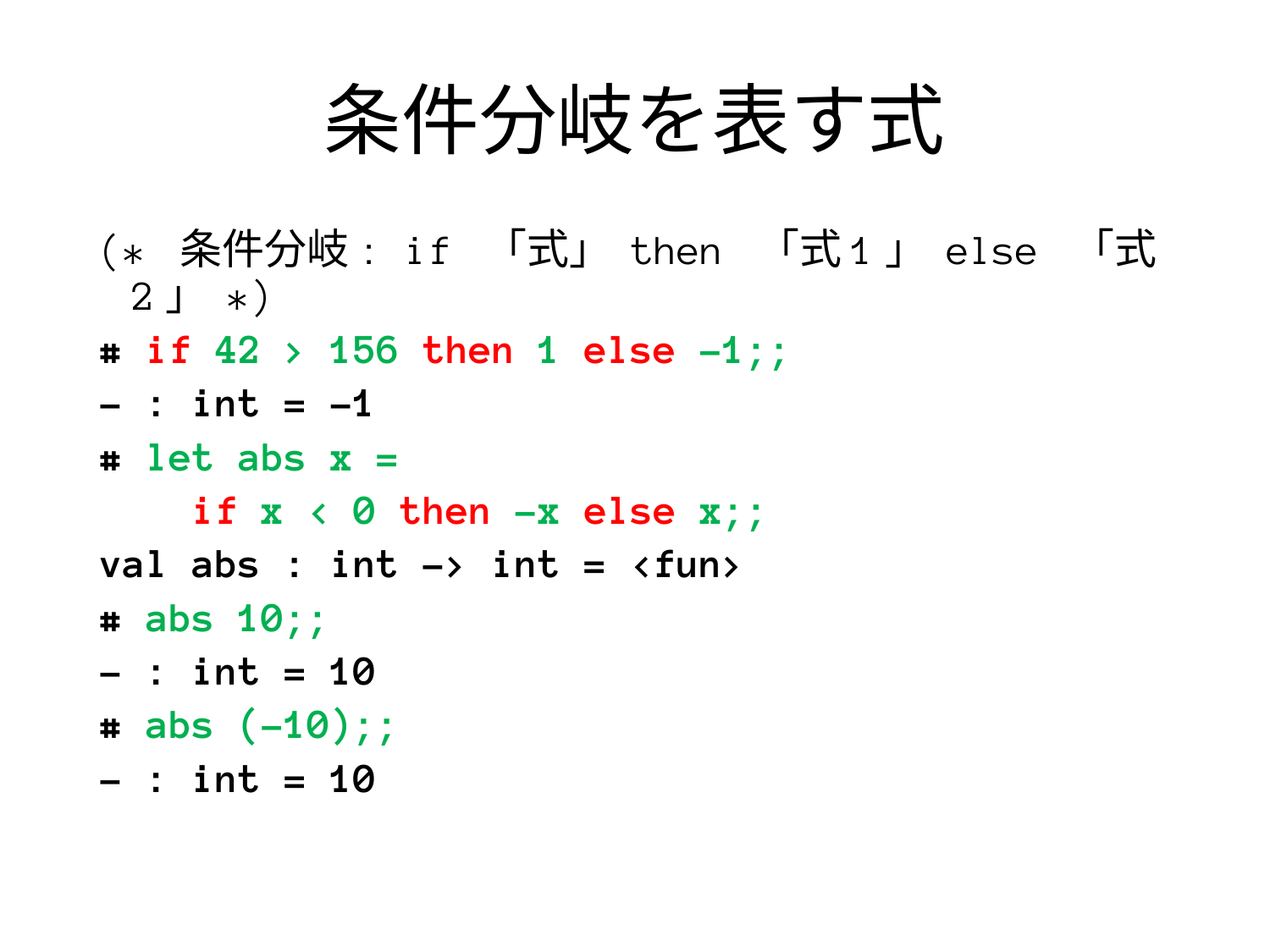

# 条件分岐を表す式
(* 条件分岐: if 「式」 then 「式1」 else 「式2」 *)
# if 42 > 156 then 1 else -1;;
- : int = -1
# let abs x =
    if x < 0 then –x else x;;
val abs : int -> int = <fun>
# abs 10;;
- : int = 10
# abs (-10);;
- : int = 10